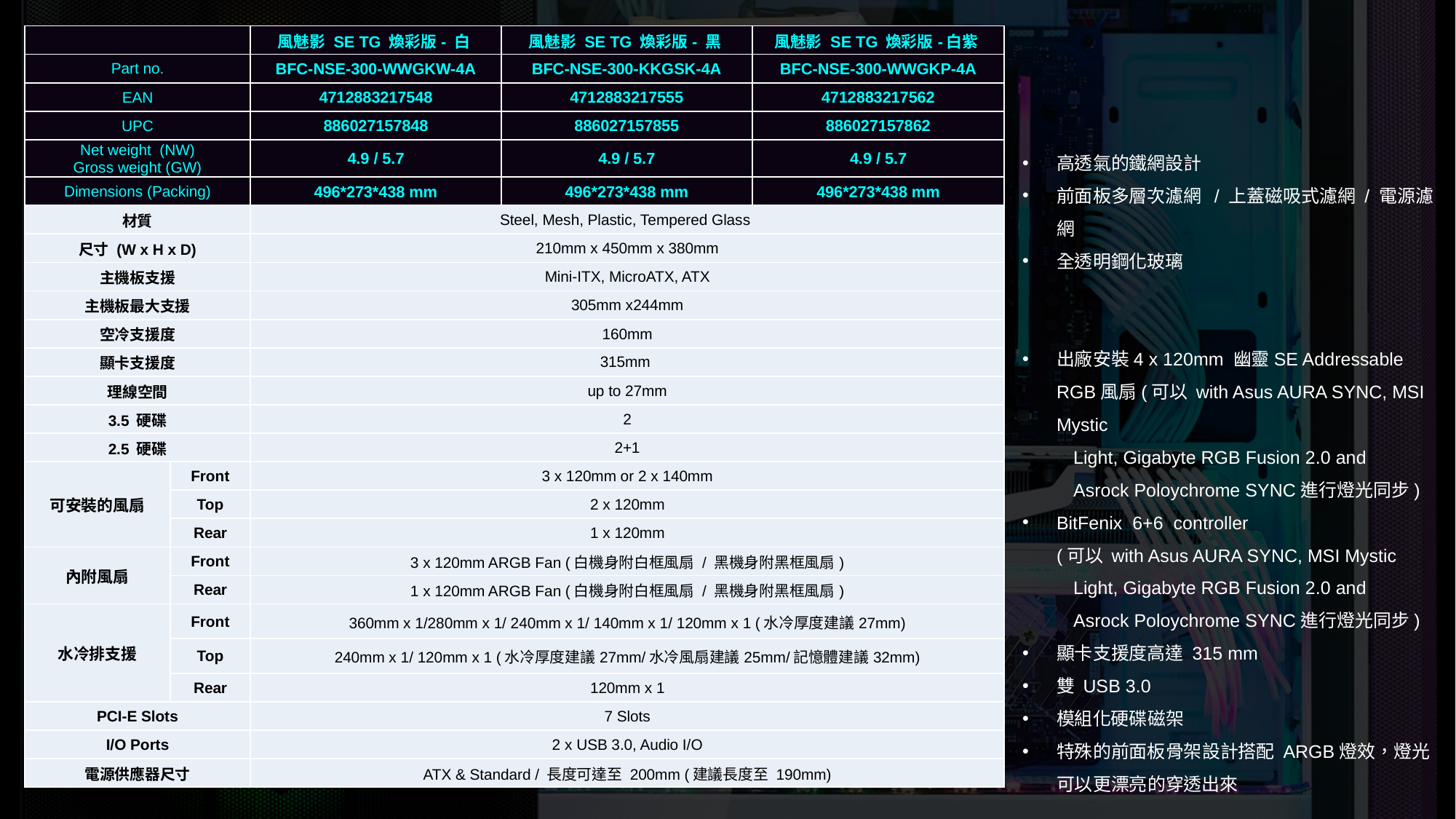

|  |  | 風魅影 SE TG 煥彩版- 白 | 風魅影 SE TG 煥彩版- 黑 | 風魅影 SE TG 煥彩版-白紫 |
| --- | --- | --- | --- | --- |
| Part no. |  | BFC-NSE-300-WWGKW-4A | BFC-NSE-300-KKGSK-4A | BFC-NSE-300-WWGKP-4A |
| EAN |  | 4712883217548 | 4712883217555 | 4712883217562 |
| UPC |  | 886027157848 | 886027157855 | 886027157862 |
| Net weight (NW) Gross weight (GW) |  | 4.9 / 5.7 | 4.9 / 5.7 | 4.9 / 5.7 |
| Dimensions (Packing) |  | 496\*273\*438 mm | 496\*273\*438 mm | 496\*273\*438 mm |
| 材質 |  | Steel, Mesh, Plastic, Tempered Glass |  |  |
| 尺寸 (W x H x D) |  | 210mm x 450mm x 380mm |  |  |
| 主機板支援 |  | Mini-ITX, MicroATX, ATX |  |  |
| 主機板最大支援 |  | 305mm x244mm |  |  |
| 空冷支援度 |  | 160mm |  |  |
| 顯卡支援度 |  | 315mm |  |  |
| 理線空間 |  | up to 27mm |  |  |
| 3.5 硬碟 |  | 2 |  |  |
| 2.5 硬碟 |  | 2+1 |  |  |
| 可安裝的風扇 | Front | 3 x 120mm or 2 x 140mm |  |  |
|  | Top | 2 x 120mm |  |  |
|  | Rear | 1 x 120mm |  |  |
| 內附風扇 | Front | 3 x 120mm ARGB Fan (白機身附白框風扇 / 黑機身附黑框風扇) |  |  |
|  | Rear | 1 x 120mm ARGB Fan (白機身附白框風扇 / 黑機身附黑框風扇) |  |  |
| 水冷排支援 | Front | 360mm x 1/280mm x 1/ 240mm x 1/ 140mm x 1/ 120mm x 1 (水冷厚度建議27mm) |  |  |
|  | Top | 240mm x 1/ 120mm x 1 (水冷厚度建議27mm/水冷風扇建議25mm/記憶體建議32mm) |  |  |
|  | Rear | 120mm x 1 |  |  |
| PCI-E Slots |  | 7 Slots |  |  |
| I/O Ports |  | 2 x USB 3.0, Audio I/O |  |  |
| 電源供應器尺寸 |  | ATX & Standard / 長度可達至 200mm (建議長度至 190mm) |  |  |
高透氣的鐵網設計
前面板多層次濾網  / 上蓋磁吸式濾網 / 電源濾網
全透明鋼化玻璃
出廠安裝4 x 120mm 幽靈SE Addressable RGB風扇(可以 with Asus AURA SYNC, MSI Mystic
          Light, Gigabyte RGB Fusion 2.0 and
          Asrock Poloychrome SYNC進行燈光同步)
BitFenix  6+6  controller
(可以 with Asus AURA SYNC, MSI Mystic
          Light, Gigabyte RGB Fusion 2.0 and
          Asrock Poloychrome SYNC進行燈光同步)
顯卡支援度高達 315 mm
雙 USB 3.0
模組化硬碟磁架
特殊的前面板骨架設計搭配 ARGB燈效，燈光可以更漂亮的穿透出來